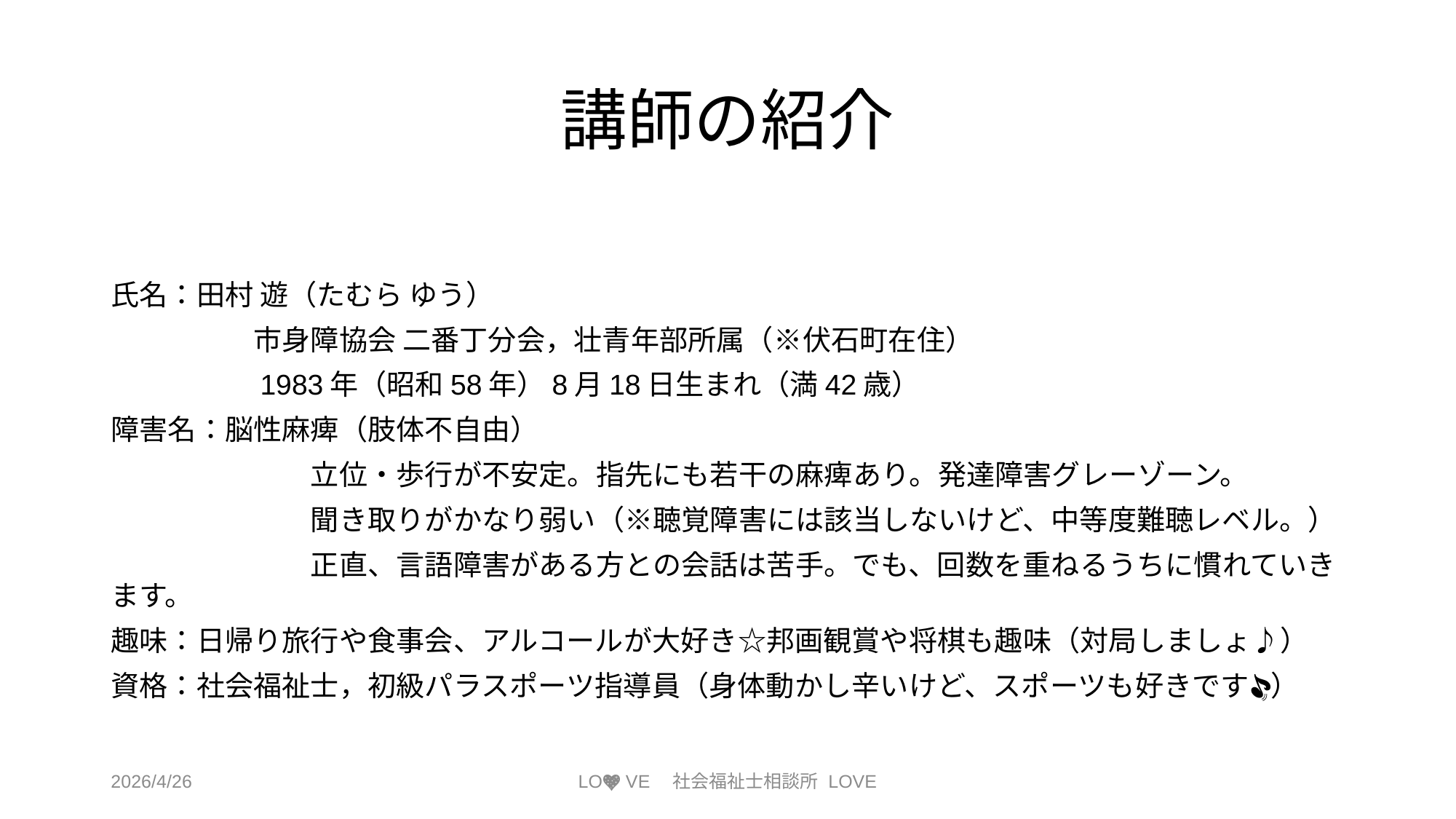

# 講師の紹介

氏名：田村 遊（たむら ゆう）
　　　　　市身障協会 二番丁分会，壮青年部所属（※伏石町在住）
　　　　　1983年（昭和58年）8月18日生まれ（満42歳）
障害名：脳性麻痺（肢体不自由）
　　　　　　　立位・歩行が不安定。指先にも若干の麻痺あり。発達障害グレーゾーン。
　　　　　　　聞き取りがかなり弱い（※聴覚障害には該当しないけど、中等度難聴レベル。）
　　　　　　　正直、言語障害がある方との会話は苦手。でも、回数を重ねるうちに慣れていきます。
趣味：日帰り旅行や食事会、アルコールが大好き☆邦画観賞や将棋も趣味（対局しましょ♪）
資格：社会福祉士，初級パラスポーツ指導員（身体動かし辛いけど、スポーツも好きです🎵）

2026/4/26
LO💖 VE　社会福祉士相談所 LOVE